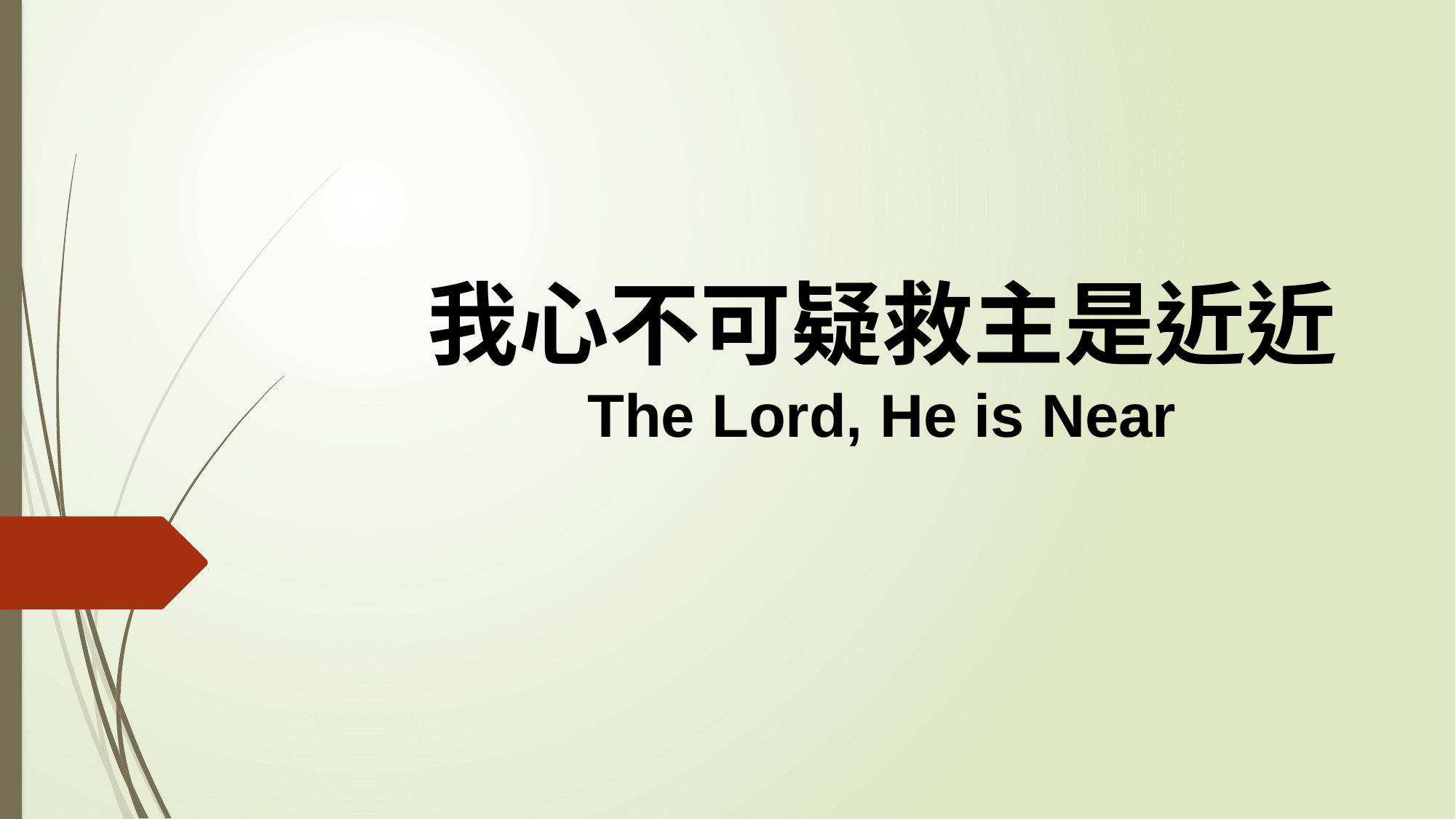

# 我心不可疑救主是近近 The Lord, He is Near